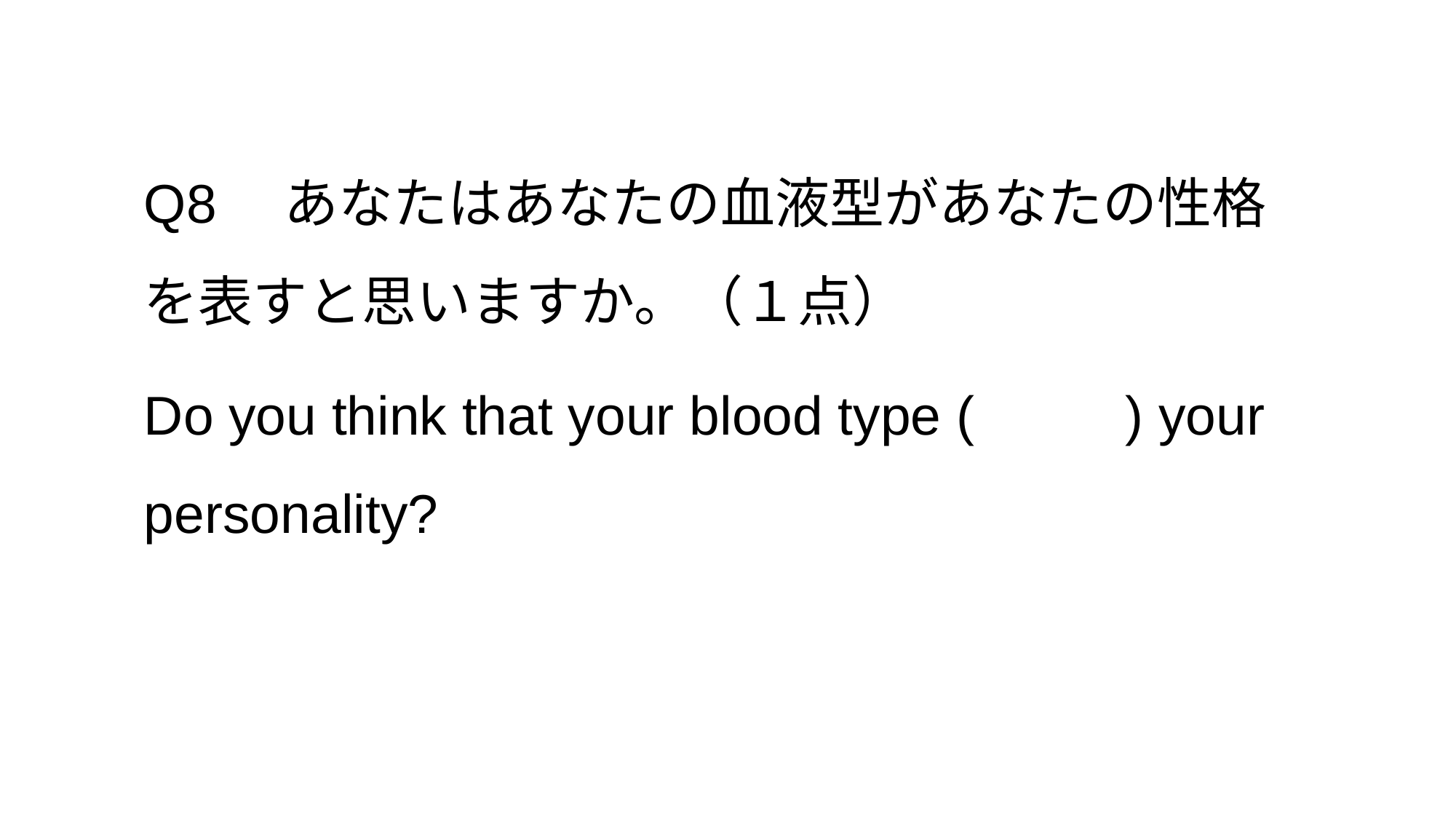

Q8　あなたはあなたの血液型があなたの性格を表すと思いますか。（１点）
Do you think that your blood type (          ) your personality?